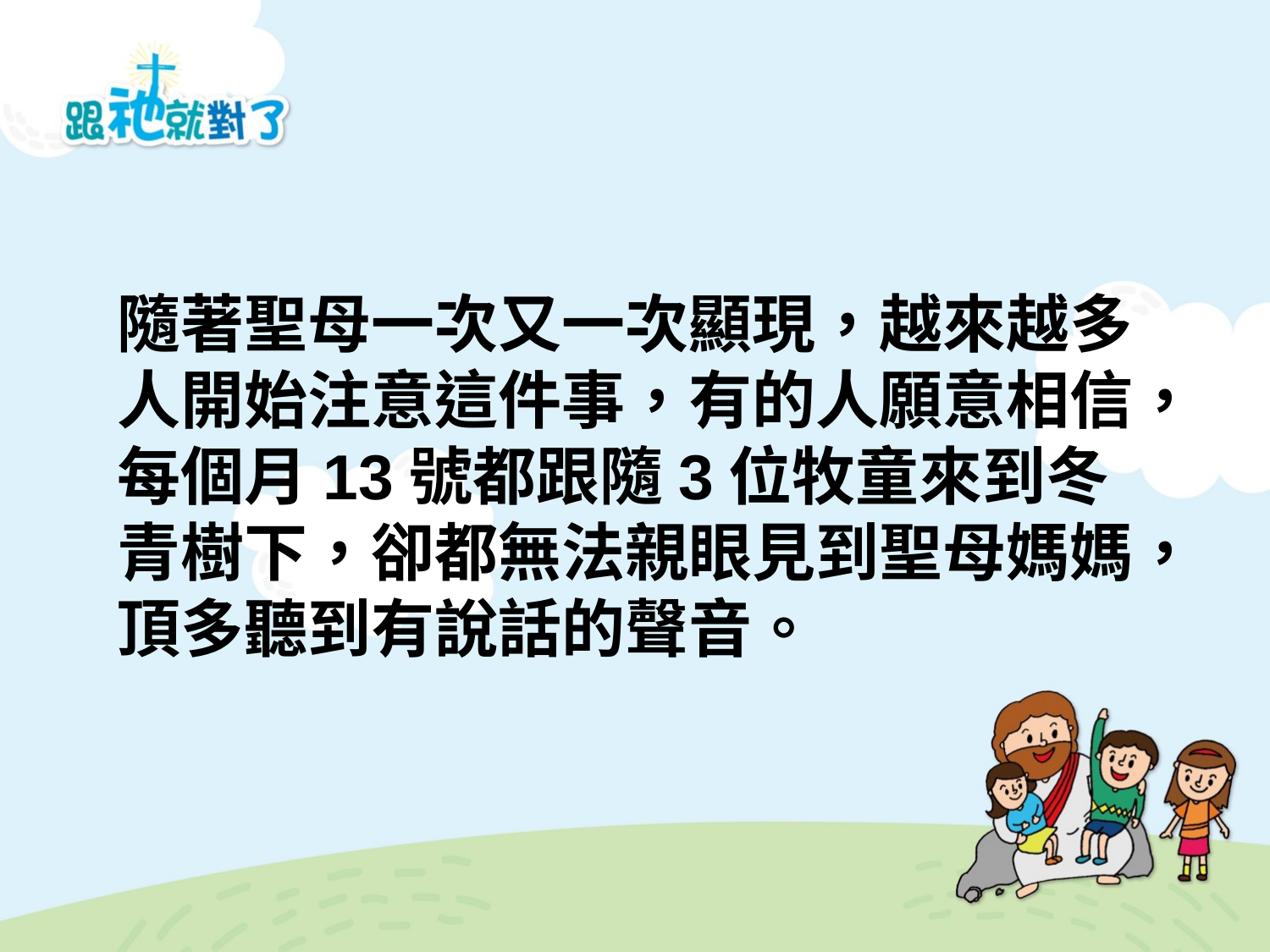

隨著聖母一次又一次顯現，越來越多人開始注意這件事，有的人願意相信，每個月13號都跟隨3位牧童來到冬青樹下，卻都無法親眼見到聖母媽媽，頂多聽到有說話的聲音。